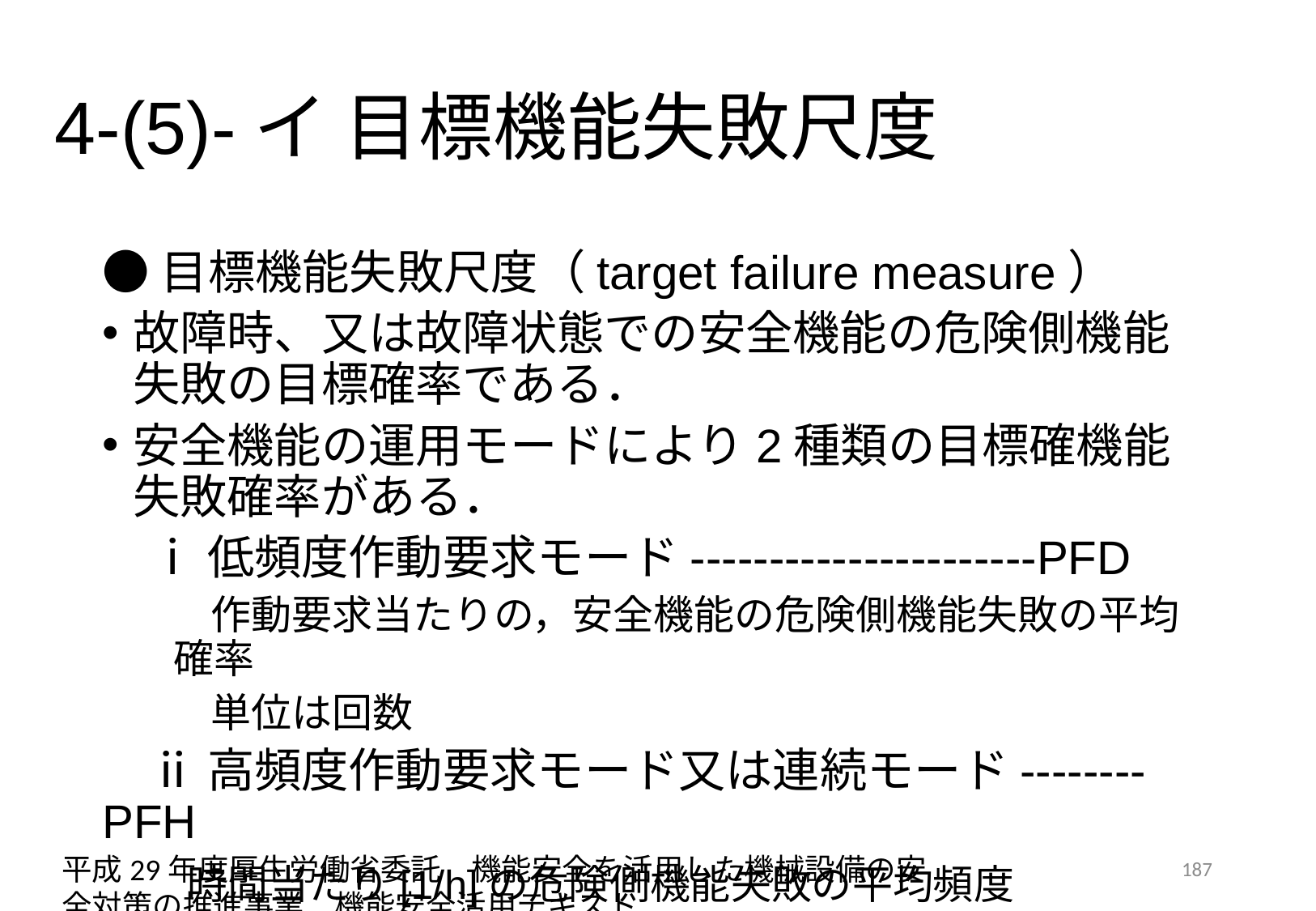

# 4-(5)-イ 目標機能失敗尺度
●目標機能失敗尺度（target failure measure）
故障時、又は故障状態での安全機能の危険側機能失敗の目標確率である．
安全機能の運用モードにより2種類の目標確機能失敗確率がある．
　ⅰ 低頻度作動要求モード----------------------PFD
   作動要求当たりの，安全機能の危険側機能失敗の平均確率
   単位は回数
　ⅱ 高頻度作動要求モード又は連続モード--------PFH
       時間当たり[1/h]の危険側機能失敗の平均頻度
平成29年度厚生労働省委託　機能安全を活用した機械設備の安全対策の推進事業　機能安全活用テキスト
187